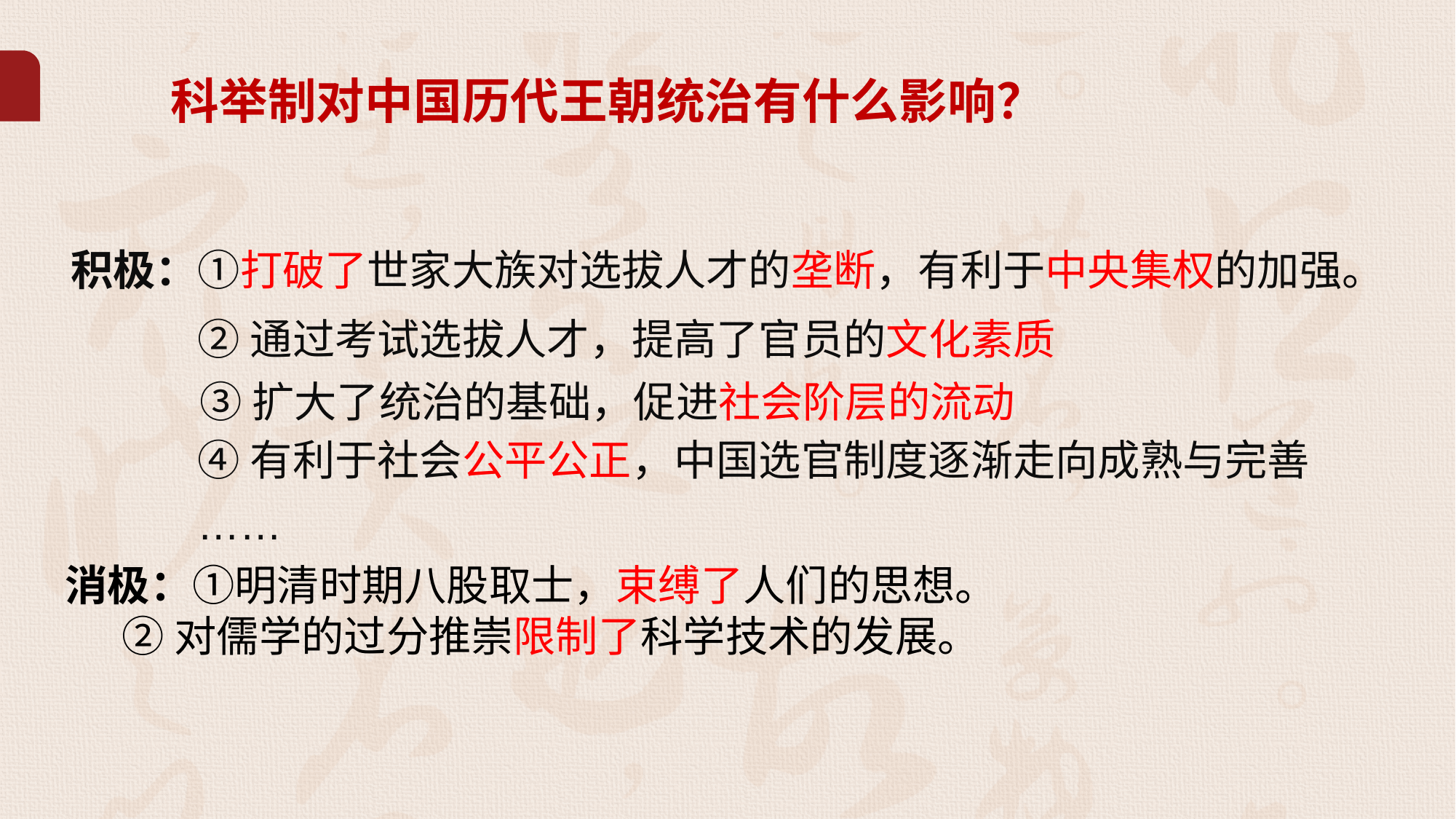

科举制对中国历代王朝统治有什么影响？
积极：①打破了世家大族对选拔人才的垄断，有利于中央集权的加强。
②通过考试选拔人才，提高了官员的文化素质

③扩大了统治的基础，促进社会阶层的流动

④有利于社会公平公正，中国选官制度逐渐走向成熟与完善
……

消极：①明清时期八股取士，束缚了人们的思想。
      ②对儒学的过分推崇限制了科学技术的发展。